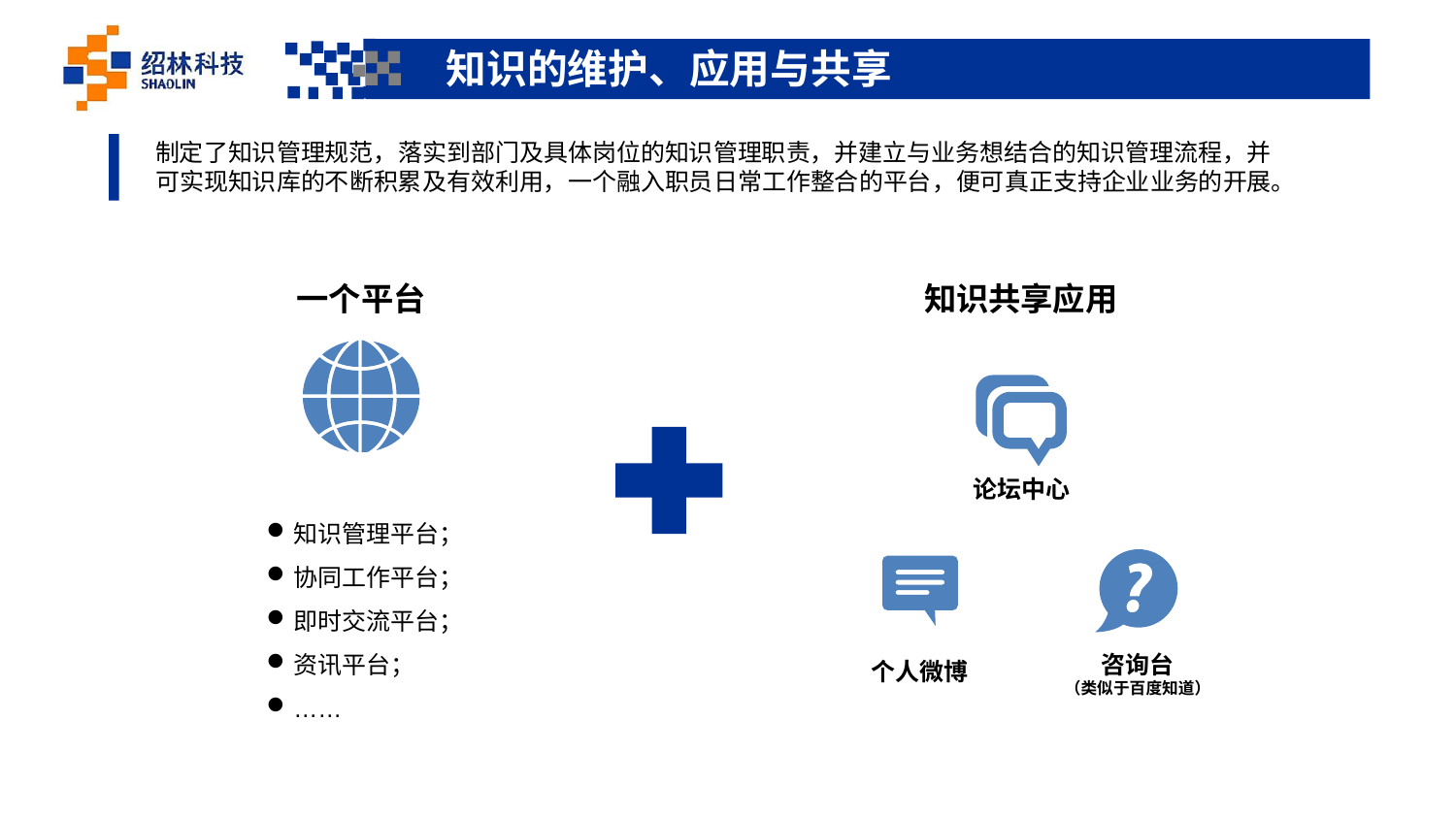

知识的维护、应用与共享
制定了知识管理规范，落实到部门及具体岗位的知识管理职责，并建立与业务想结合的知识管理流程，并可实现知识库的不断积累及有效利用，一个融入职员日常工作整合的平台，便可真正支持企业业务的开展。

一个平台
知识共享应用

论坛中心
知识管理平台；
协同工作平台；
即时交流平台；
资讯平台；
……

咨询台
（类似于百度知道）
个人微博